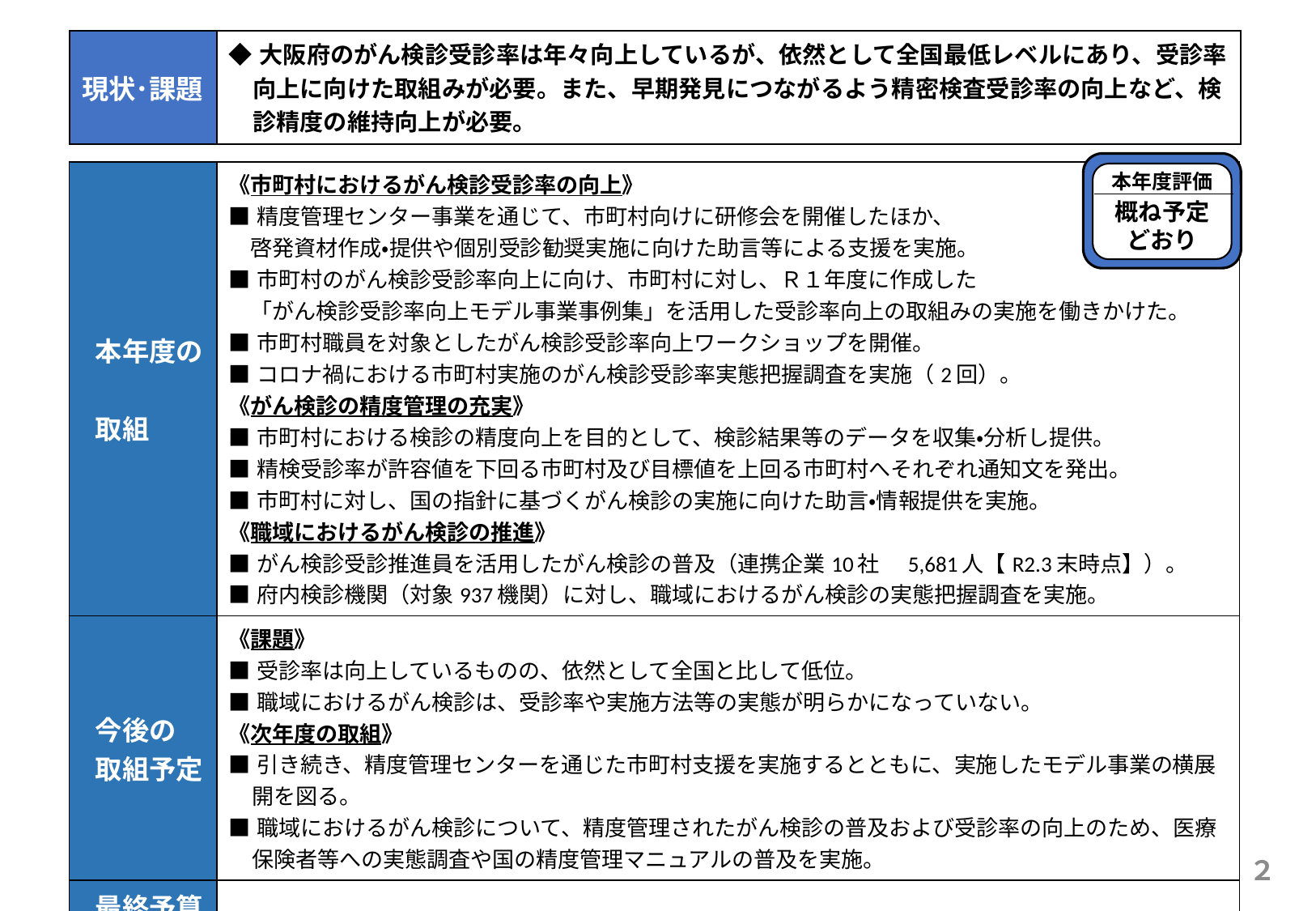

| 現状･課題 | ◆大阪府のがん検診受診率は年々向上しているが、依然として全国最低レベルにあり、受診率向上に向けた取組みが必要。また、早期発見につながるよう精密検査受診率の向上など、検診精度の維持向上が必要。 |
| --- | --- |

本年度評価

概ね予定
どおり
| 本年度の 取組 | 《市町村におけるがん検診受診率の向上》 ■精度管理センター事業を通じて、市町村向けに研修会を開催したほか、 　啓発資材作成・提供や個別受診勧奨実施に向けた助言等による支援を実施。 ■市町村のがん検診受診率向上に向け、市町村に対し、Ｒ１年度に作成した 　「がん検診受診率向上モデル事業事例集」を活用した受診率向上の取組みの実施を働きかけた。 ■市町村職員を対象としたがん検診受診率向上ワークショップを開催。 ■コロナ禍における市町村実施のがん検診受診率実態把握調査を実施（2回）。 《がん検診の精度管理の充実》 ■市町村における検診の精度向上を目的として、検診結果等のデータを収集・分析し提供。 ■精検受診率が許容値を下回る市町村及び目標値を上回る市町村へそれぞれ通知文を発出。 ■市町村に対し、国の指針に基づくがん検診の実施に向けた助言・情報提供を実施。 《職域におけるがん検診の推進》 ■がん検診受診推進員を活用したがん検診の普及（連携企業10社　5,681人【R2.3末時点】）。 ■府内検診機関（対象937機関）に対し、職域におけるがん検診の実態把握調査を実施。 |
| --- | --- |
| 今後の 取組予定 | 《課題》 ■受診率は向上しているものの、依然として全国と比して低位。 ■職域におけるがん検診は、受診率や実施方法等の実態が明らかになっていない。 《次年度の取組》 ■引き続き、精度管理センターを通じた市町村支援を実施するとともに、実施したモデル事業の横展開を図る。 ■職域におけるがん検診について、精度管理されたがん検診の普及および受診率の向上のため、医療保険者等への実態調査や国の精度管理マニュアルの普及を実施。 |
| 最終予算　　 　 (案) | がん検診普及事業（1,504千円）、がん検診精度管理委託事業（57,933千円）、組織型検診体制推進事業（10,751千円）、がん検診受診率向上事業（12,314千円） |
概ね予定どおり
　＜がん検診部会＞　２